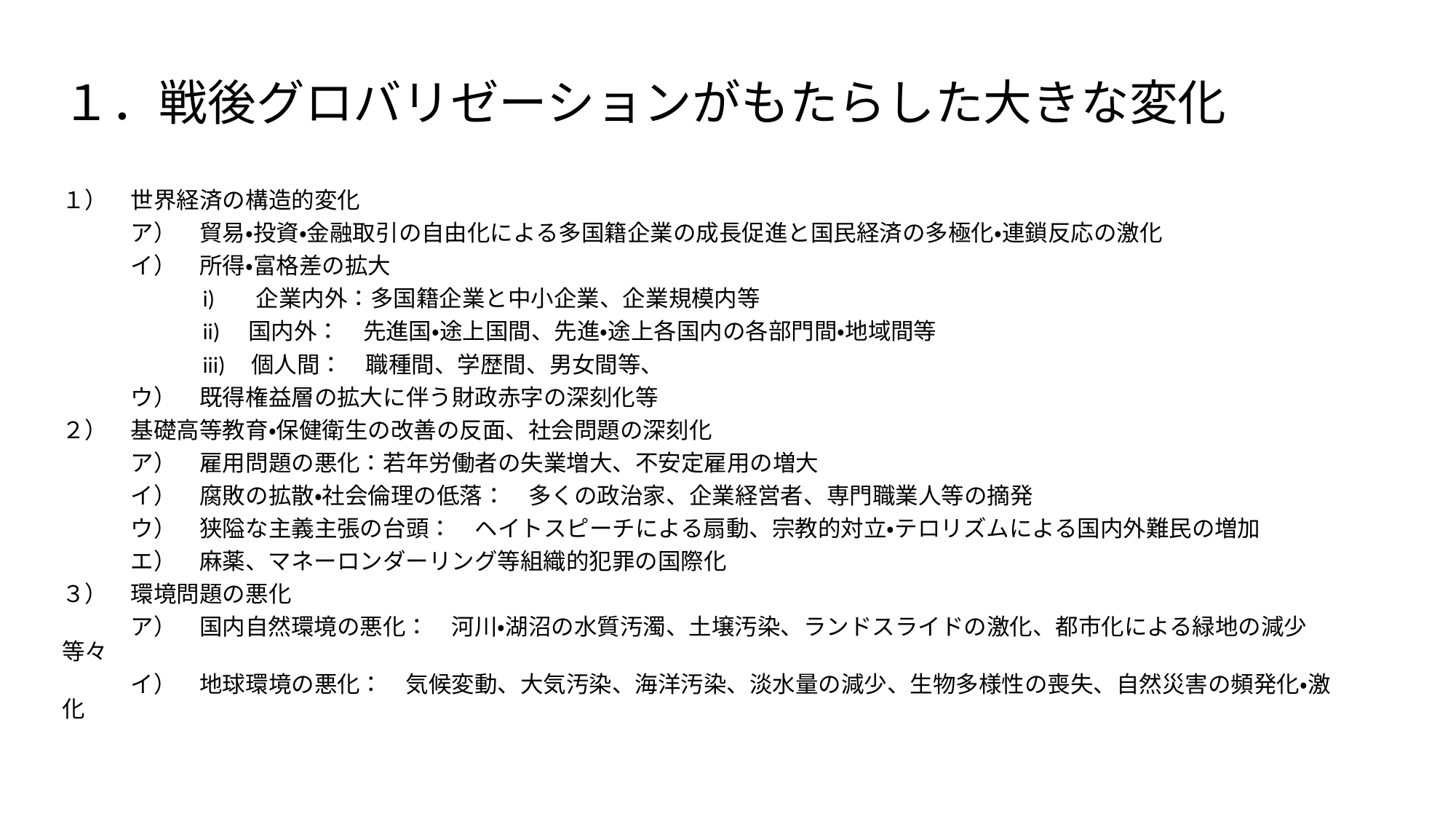

# １．戦後グロバリゼーションがもたらした大きな変化
１）　世界経済の構造的変化
　　　ア）　貿易・投資・金融取引の自由化による多国籍企業の成長促進と国民経済の多極化・連鎖反応の激化
　　　イ）　所得・富格差の拡大
　　　　　　i)   　企業内外：多国籍企業と中小企業、企業規模内等
　　　　　　ii)     国内外：　先進国・途上国間、先進・途上各国内の各部門間・地域間等
　　　　　　iii)　個人間：　職種間、学歴間、男女間等、
　　　ウ）　既得権益層の拡大に伴う財政赤字の深刻化等
２）　基礎高等教育・保健衛生の改善の反面、社会問題の深刻化
　　　ア）　雇用問題の悪化：若年労働者の失業増大、不安定雇用の増大
　　　イ）　腐敗の拡散・社会倫理の低落：　多くの政治家、企業経営者、専門職業人等の摘発
　　　ウ）　狭隘な主義主張の台頭：　ヘイトスピーチによる扇動、宗教的対立・テロリズムによる国内外難民の増加
　　　エ）　麻薬、マネーロンダーリング等組織的犯罪の国際化
３）　環境問題の悪化
　　　ア）　国内自然環境の悪化：　河川・湖沼の水質汚濁、土壌汚染、ランドスライドの激化、都市化による緑地の減少等々
　　　イ）　地球環境の悪化：　気候変動、大気汚染、海洋汚染、淡水量の減少、生物多様性の喪失、自然災害の頻発化・激化